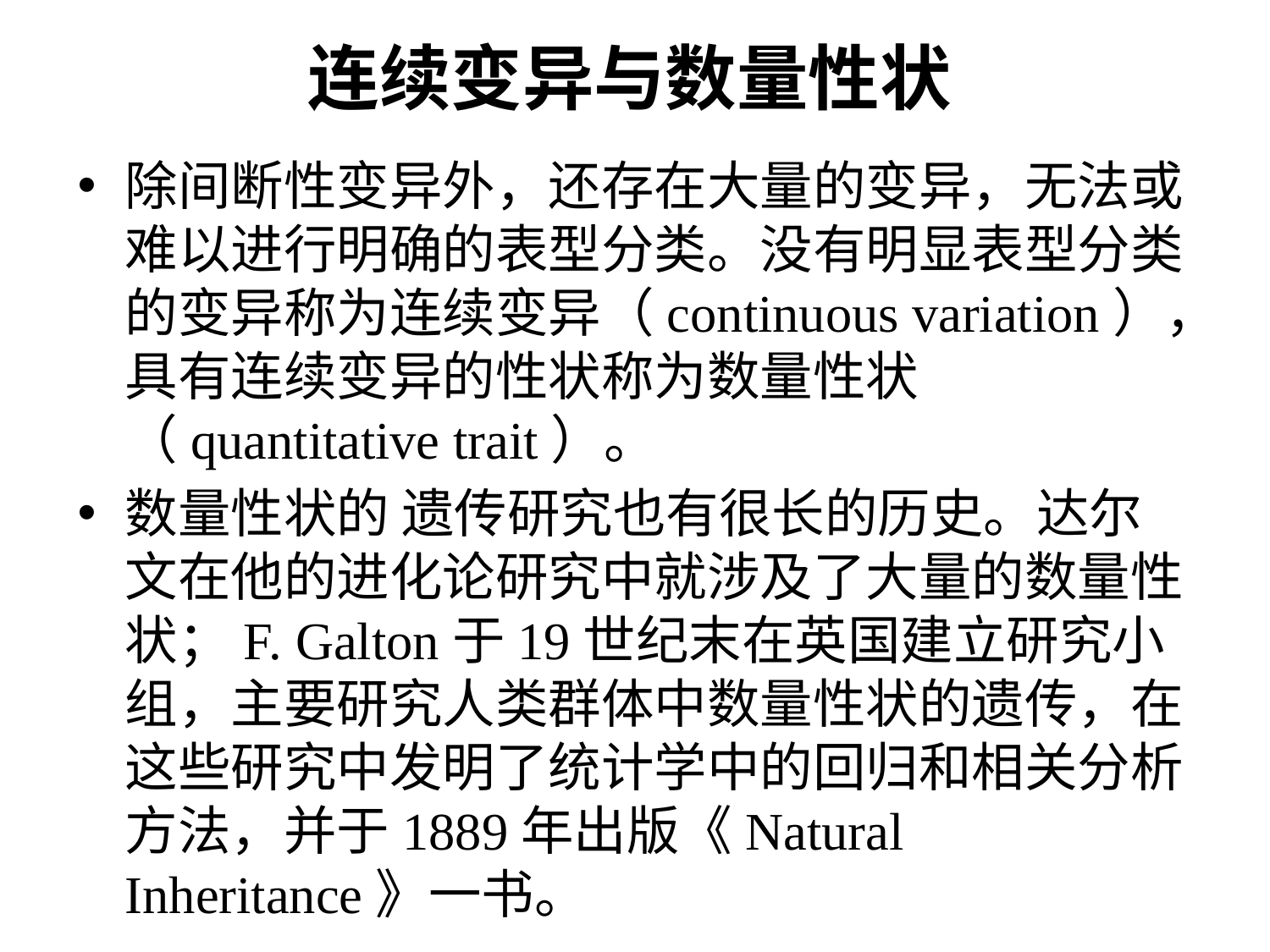

# 连续变异与数量性状
除间断性变异外，还存在大量的变异，无法或难以进行明确的表型分类。没有明显表型分类的变异称为连续变异（continuous variation），具有连续变异的性状称为数量性状（quantitative trait）。
数量性状的 遗传研究也有很长的历史。达尔文在他的进化论研究中就涉及了大量的数量性状；F. Galton于19世纪末在英国建立研究小组，主要研究人类群体中数量性状的遗传，在这些研究中发明了统计学中的回归和相关分析方法，并于1889年出版《Natural Inheritance》一书。